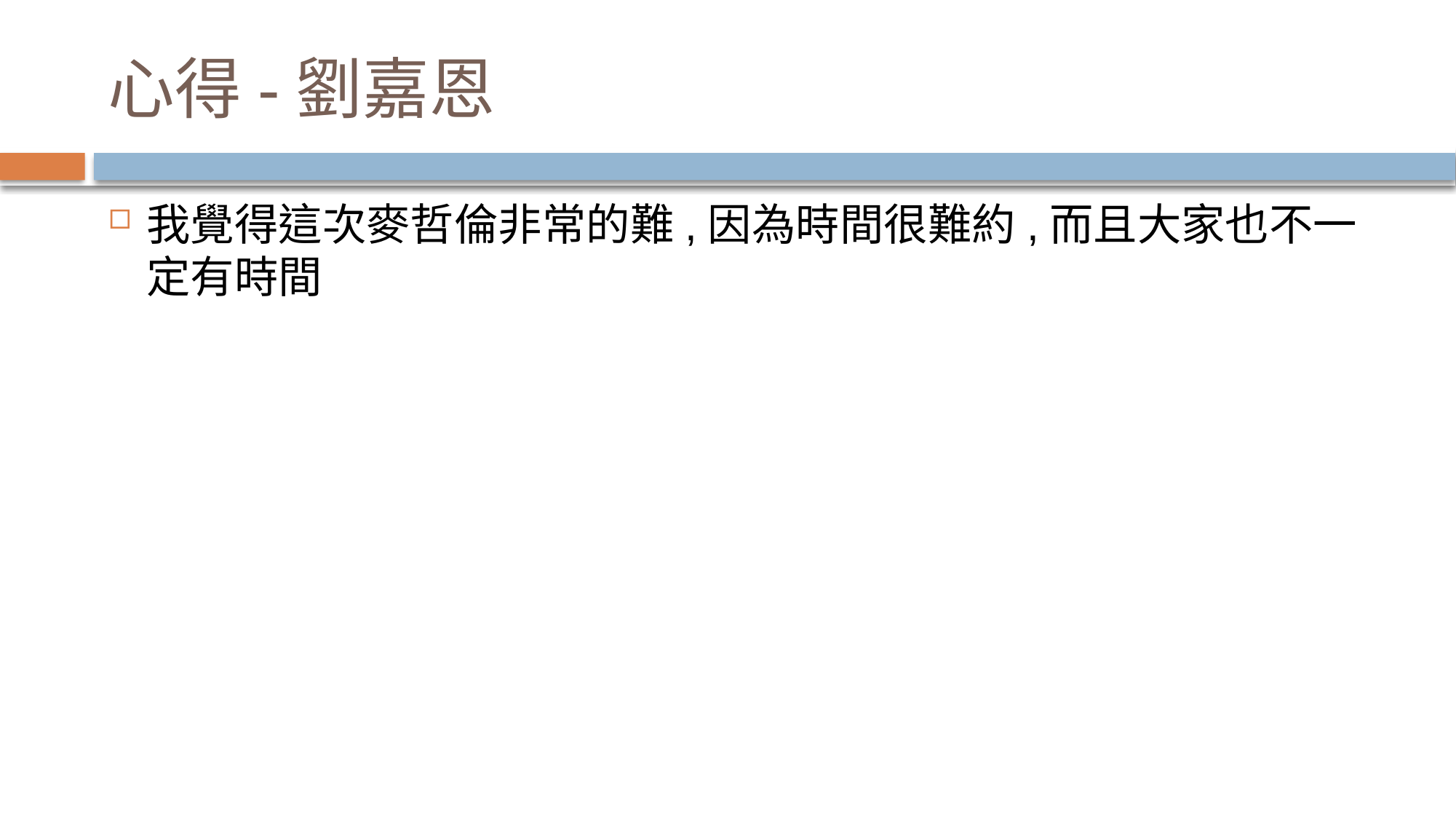

# 心得-劉嘉恩
我覺得這次麥哲倫非常的難,因為時間很難約,而且大家也不一定有時間